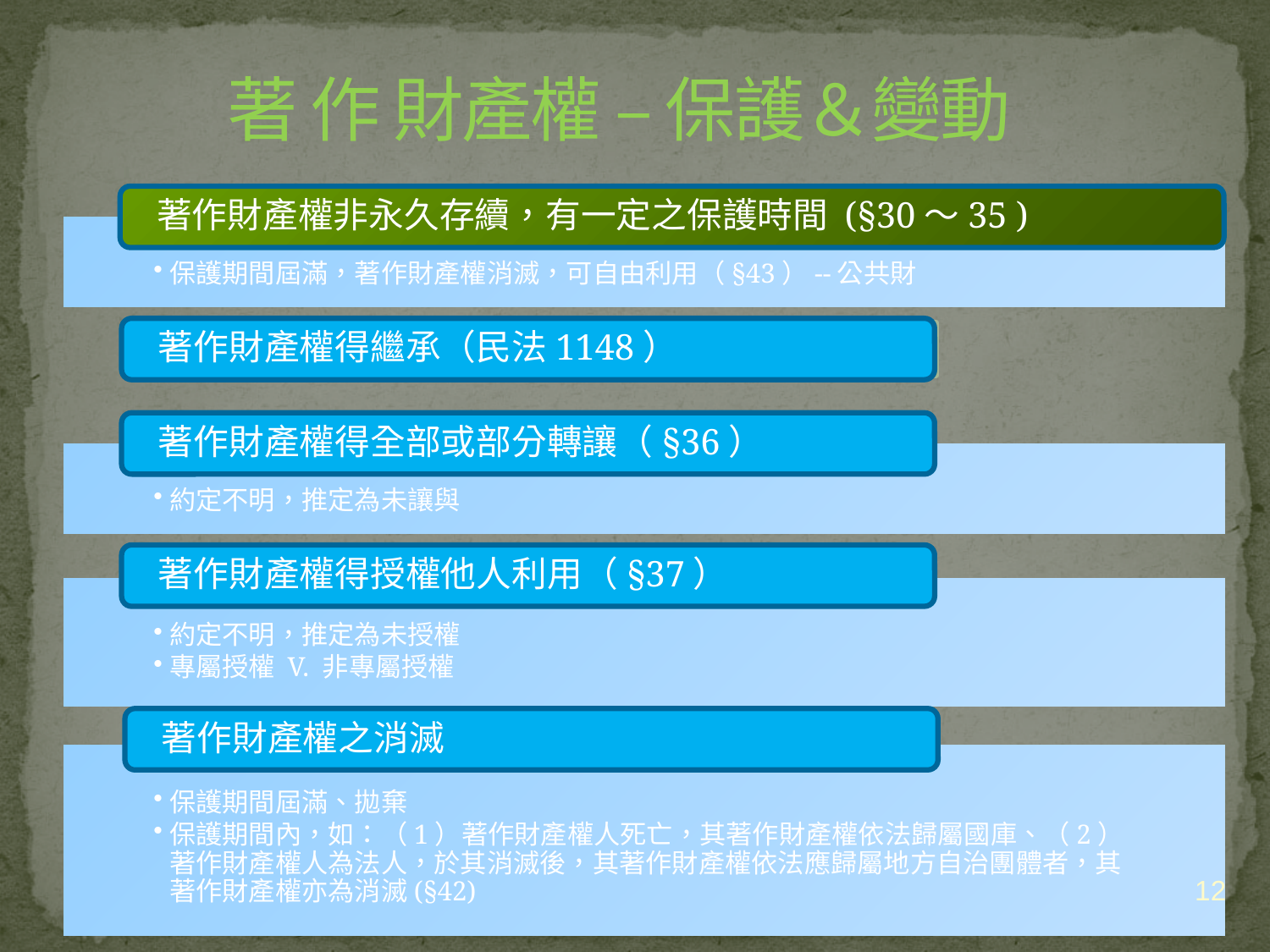

# 著 作 財產權 – 保護＆變動
保護期間屆滿，著作財產權消滅，可自由利用（§43）--公共財
著作財產權非永久存續，有一定之保護時間 (§30～35 )
著作財產權得繼承（民法1148）
約定不明，推定為未讓與
著作財產權得全部或部分轉讓（§36）
約定不明，推定為未授權
專屬授權 V. 非專屬授權
著作財產權得授權他人利用（§37）
保護期間屆滿、拋棄
保護期間內，如：（1）著作財產權人死亡，其著作財產權依法歸屬國庫、（2）著作財產權人為法人，於其消滅後，其著作財產權依法應歸屬地方自治團體者，其著作財產權亦為消滅(§42)
著作財產權之消滅
12